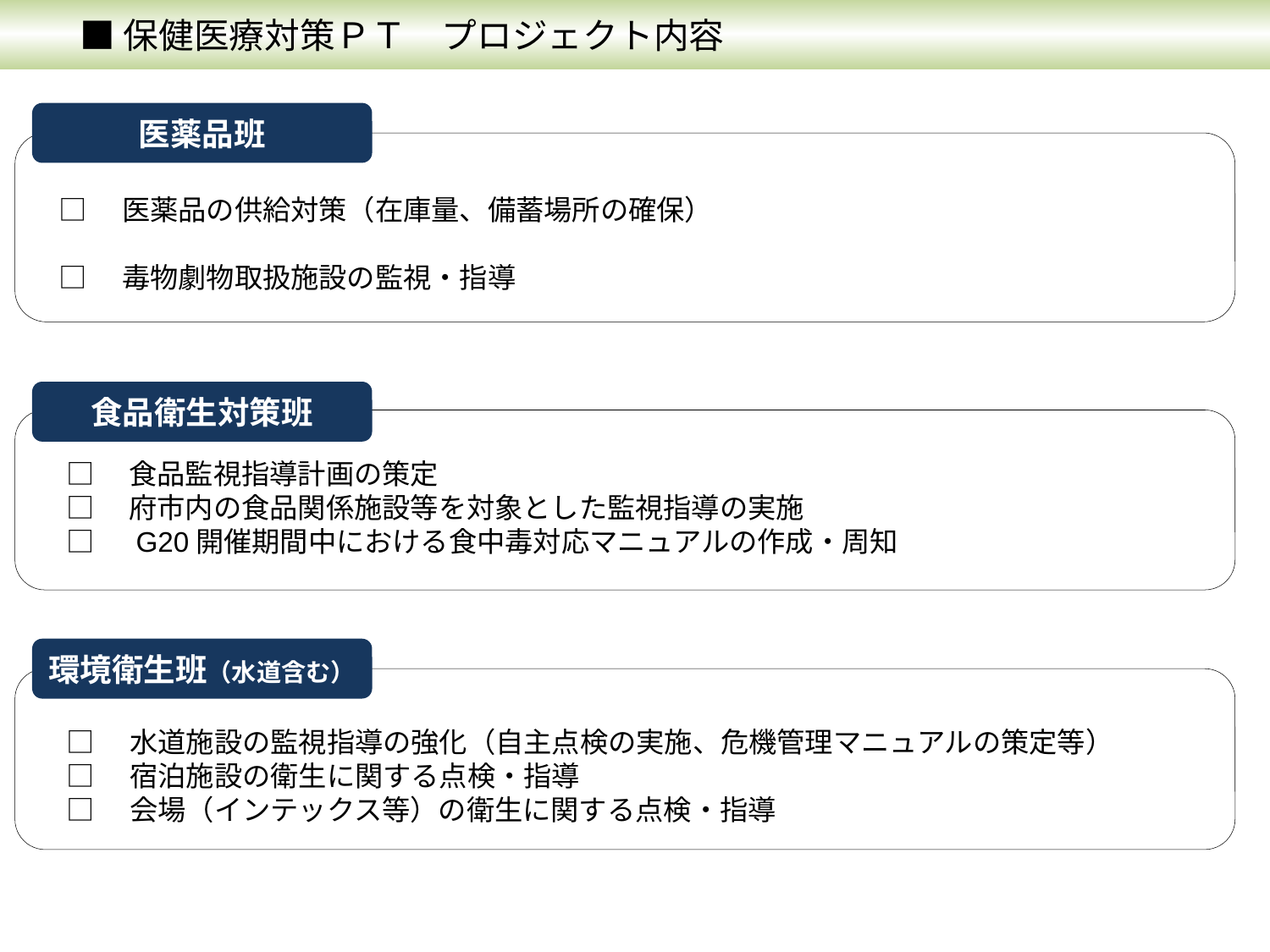

■ 保健医療対策ＰＴ　プロジェクト内容
医薬品班

□　医薬品の供給対策（在庫量、備蓄場所の確保）

□　毒物劇物取扱施設の監視・指導
食品衛生対策班

□　食品監視指導計画の策定
□　府市内の食品関係施設等を対象とした監視指導の実施
□　G20開催期間中における食中毒対応マニュアルの作成・周知
環境衛生班（水道含む）

□　水道施設の監視指導の強化（自主点検の実施、危機管理マニュアルの策定等）
□　宿泊施設の衛生に関する点検・指導
□　会場（インテックス等）の衛生に関する点検・指導